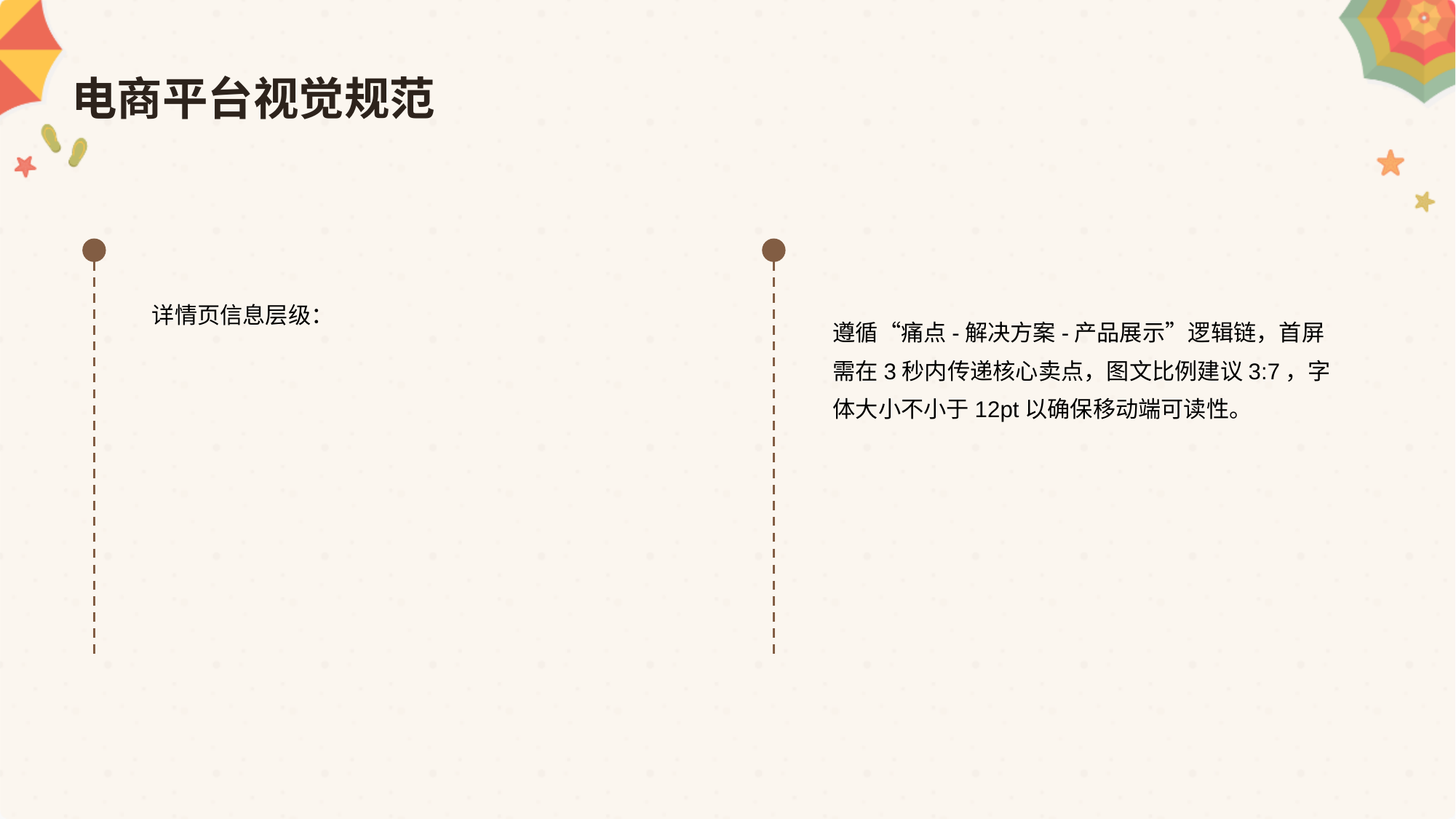

电商平台视觉规范

详情页信息层级：
遵循“痛点-解决方案-产品展示”逻辑链，首屏需在3秒内传递核心卖点，图文比例建议3:7，字体大小不小于12pt以确保移动端可读性。